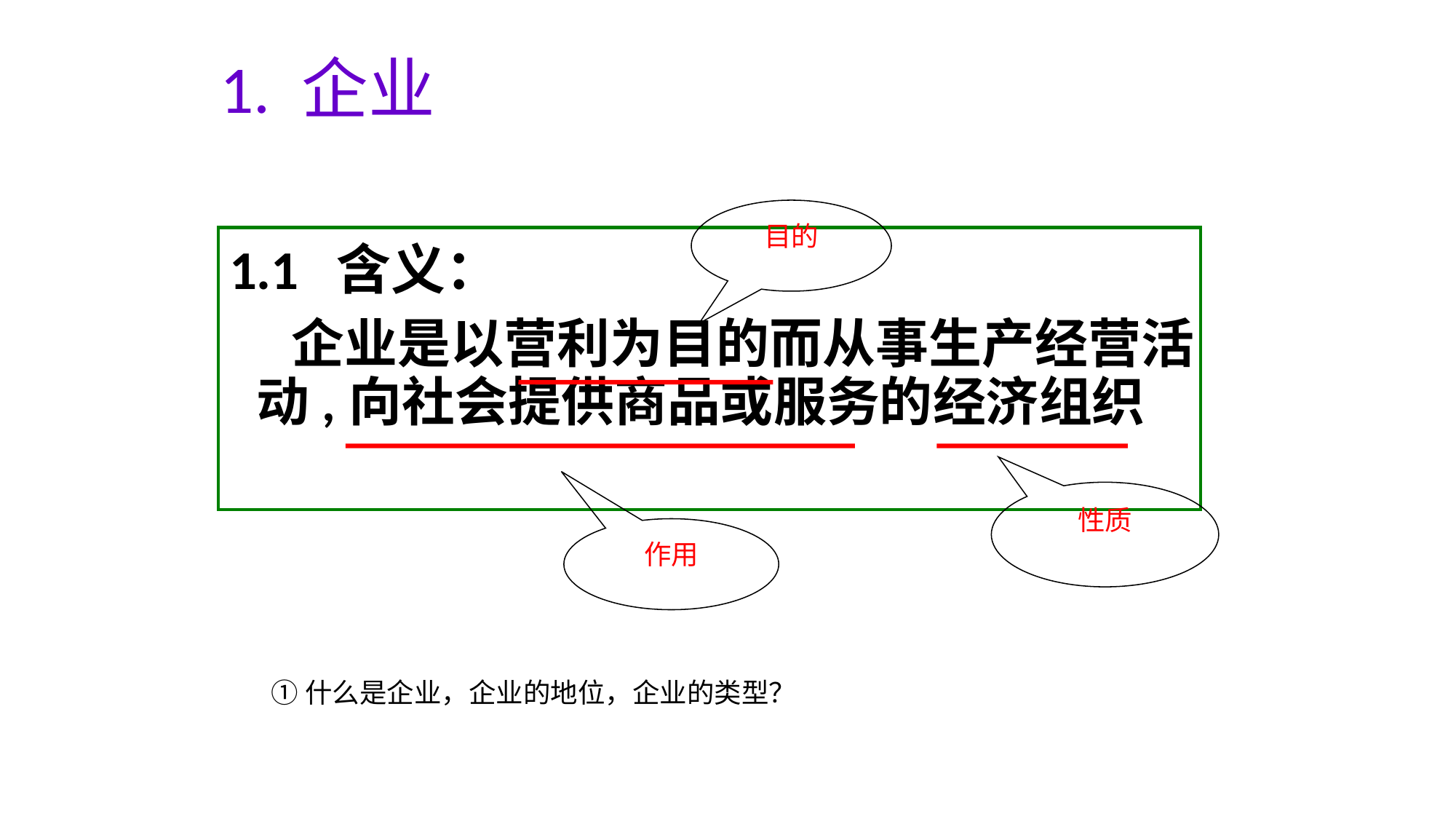

# 1. 企业
目的

1.1  含义：
    企业是以营利为目的而从事生产经营活动,向社会提供商品或服务的经济组织

性质
作用
①什么是企业，企业的地位，企业的类型？